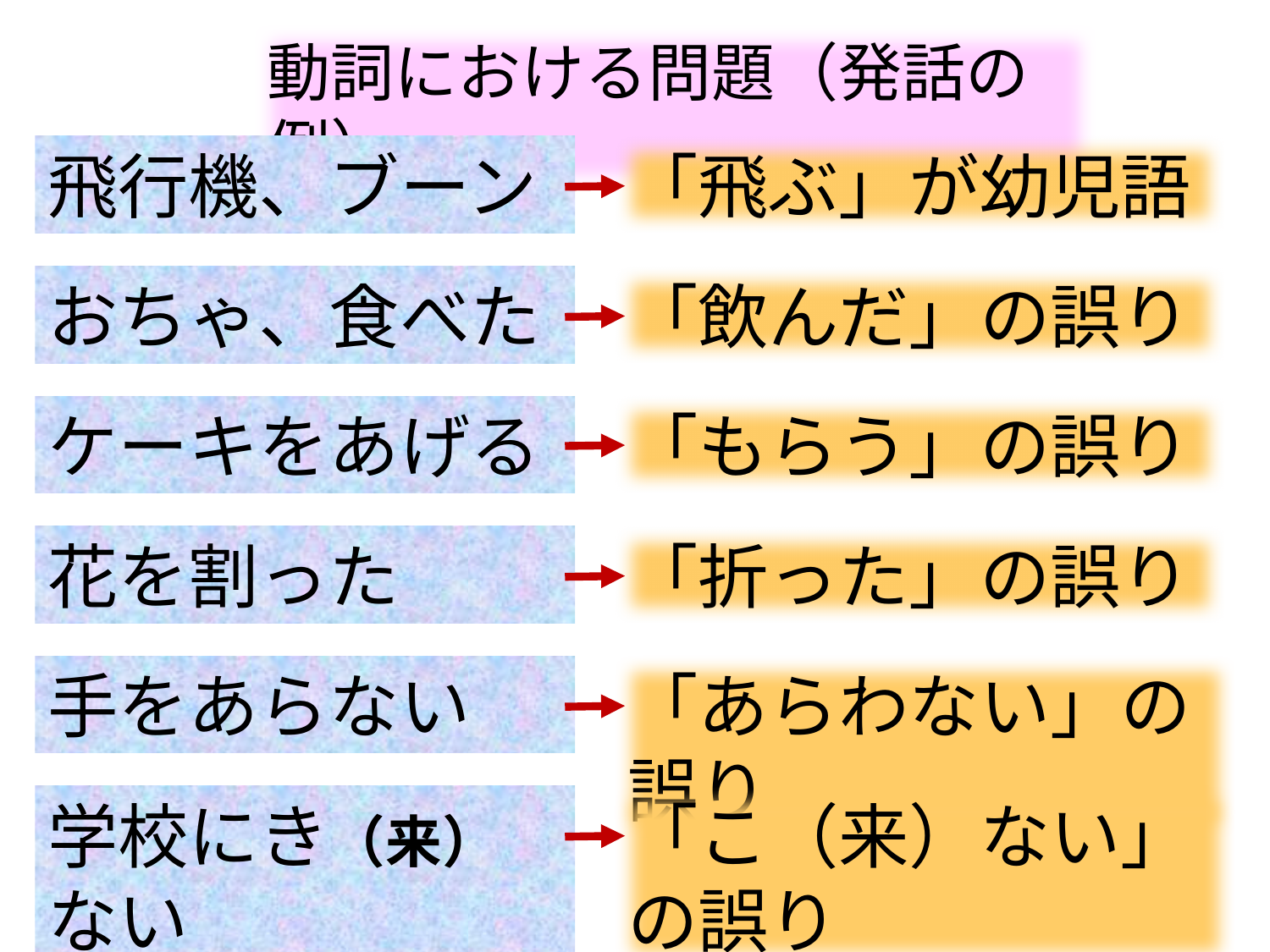

動詞における問題（発話の例）
飛行機、ブーン
「飛ぶ」が幼児語
おちゃ、食べた
「飲んだ」の誤り
ケーキをあげる
「もらう」の誤り
花を割った
「折った」の誤り
手をあらない
「あらわない」の誤り
学校にき（来）ない
「こ（来）ない」の誤り